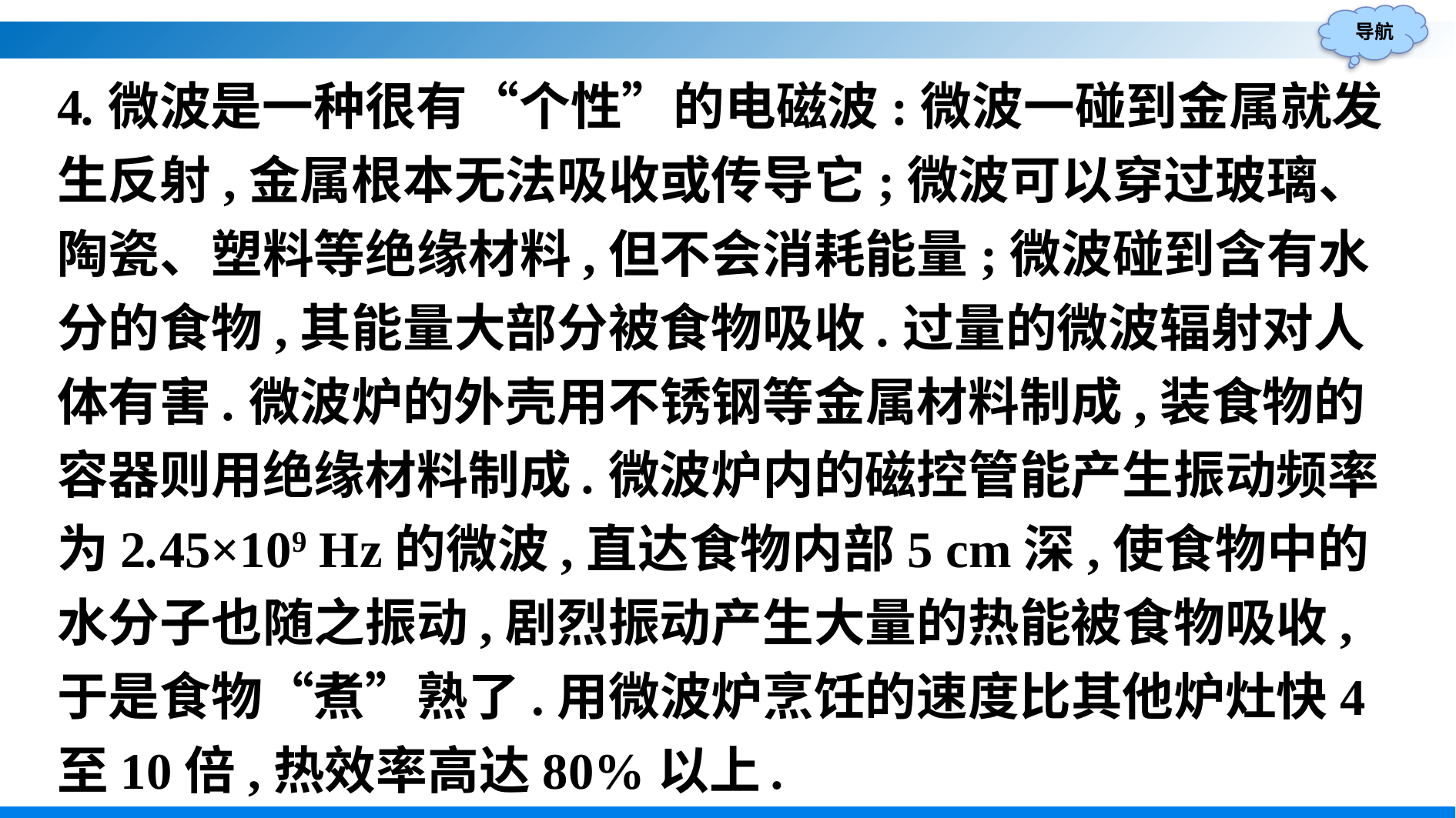

4.微波是一种很有“个性”的电磁波:微波一碰到金属就发生反射,金属根本无法吸收或传导它;微波可以穿过玻璃、陶瓷、塑料等绝缘材料,但不会消耗能量;微波碰到含有水分的食物,其能量大部分被食物吸收.过量的微波辐射对人体有害.微波炉的外壳用不锈钢等金属材料制成,装食物的容器则用绝缘材料制成.微波炉内的磁控管能产生振动频率为2.45×109 Hz的微波,直达食物内部5 cm深,使食物中的水分子也随之振动,剧烈振动产生大量的热能被食物吸收,于是食物“煮”熟了.用微波炉烹饪的速度比其他炉灶快4至10倍,热效率高达80%以上.